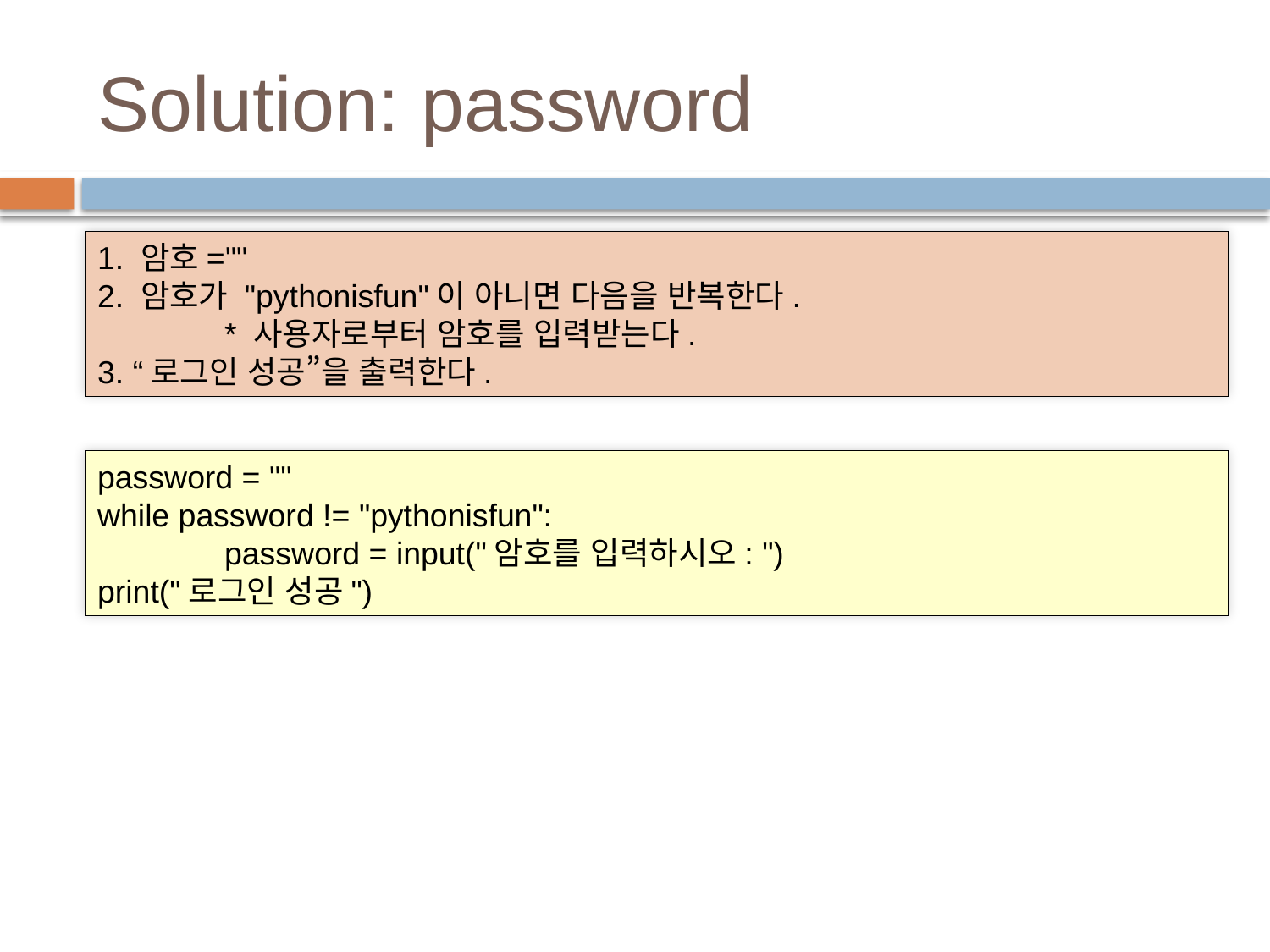

# Solution: password

1. 암호=""
2. 암호가 "pythonisfun"이 아니면 다음을 반복한다.
	* 사용자로부터 암호를 입력받는다.
3. “로그인 성공”을 출력한다.
password = ""
while password != "pythonisfun":
	password = input("암호를 입력하시오: ")
print("로그인 성공")